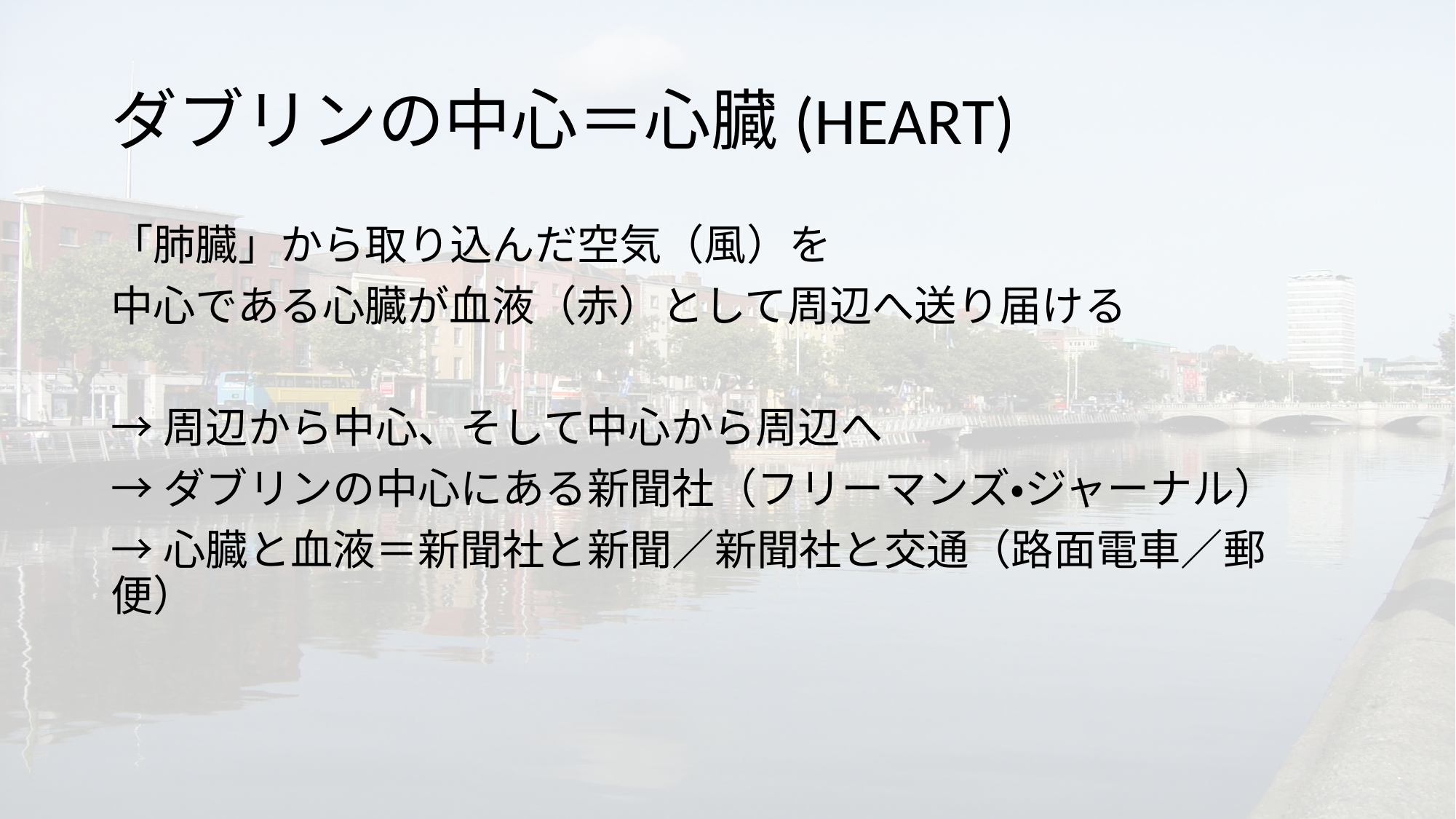

# ダブリンの中心＝心臓(HEART)
「肺臓」から取り込んだ空気（風）を
中心である心臓が血液（赤）として周辺へ送り届ける

→周辺から中心、そして中心から周辺へ
→ダブリンの中心にある新聞社（フリーマンズ・ジャーナル）
→心臓と血液＝新聞社と新聞／新聞社と交通（路面電車／郵便）